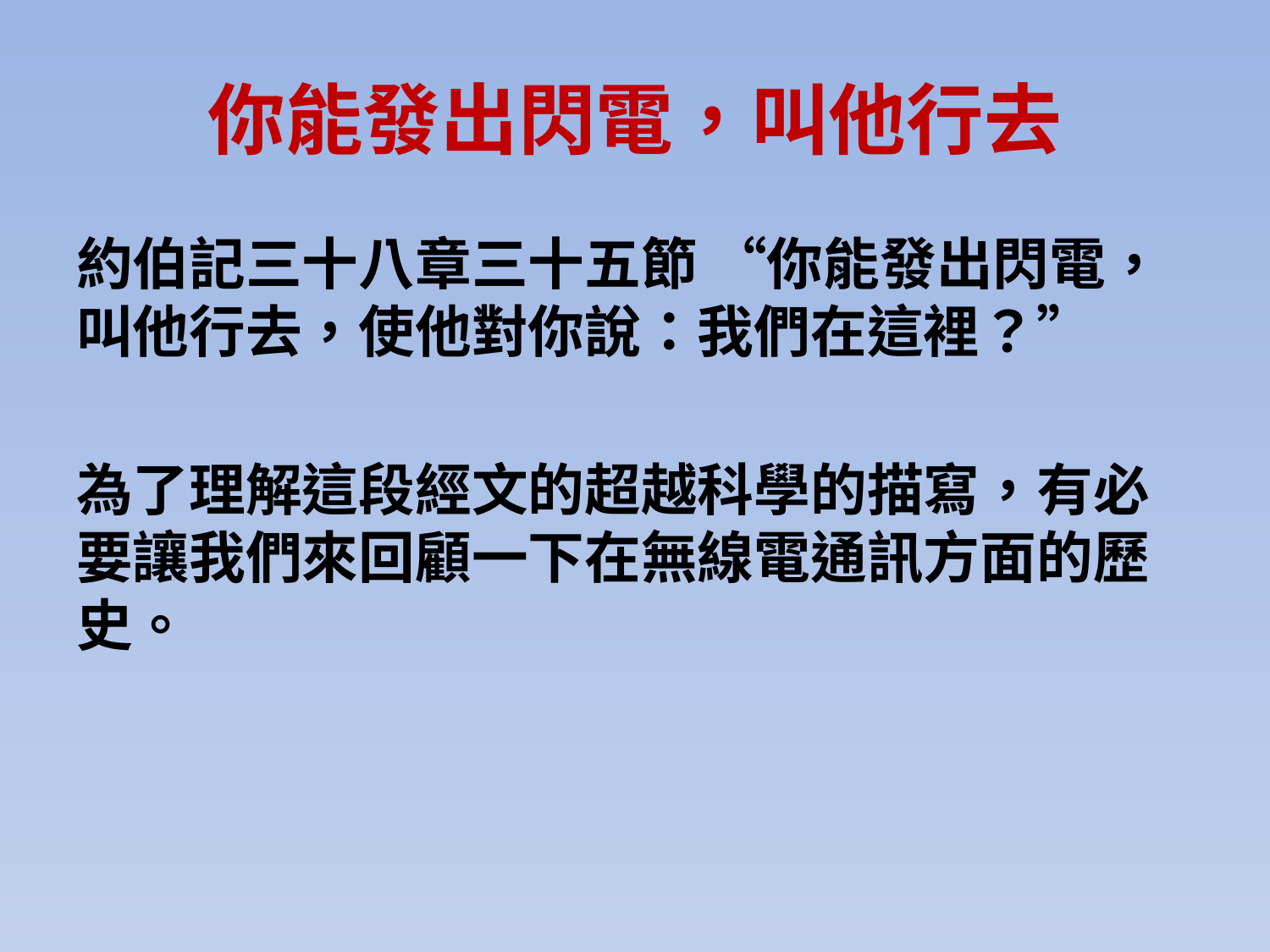

# 你能發出閃電，叫他行去
約伯記三十八章三十五節 “你能發出閃電，叫他行去，使他對你說：我們在這裡？”

為了理解這段經文的超越科學的描寫，有必要讓我們來回顧一下在無線電通訊方面的歷史。